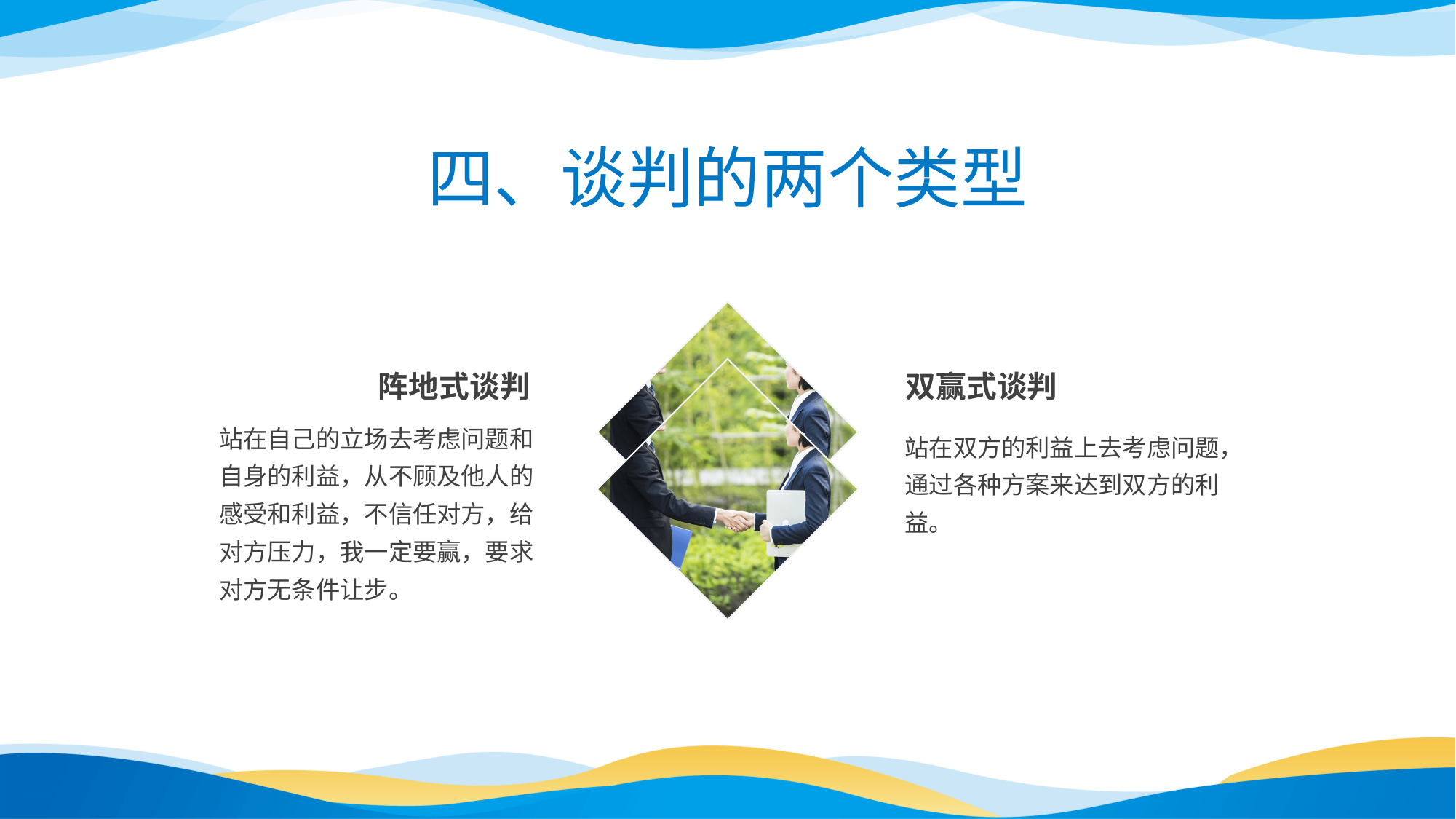

四、谈判的两个类型

阵地式谈判
双赢式谈判
站在自己的立场去考虑问题和自身的利益，从不顾及他人的感受和利益，不信任对方，给对方压力，我一定要赢，要求对方无条件让步。
站在双方的利益上去考虑问题，通过各种方案来达到双方的利益。
PPT下载 http://www.1ppt.com/xiazai/